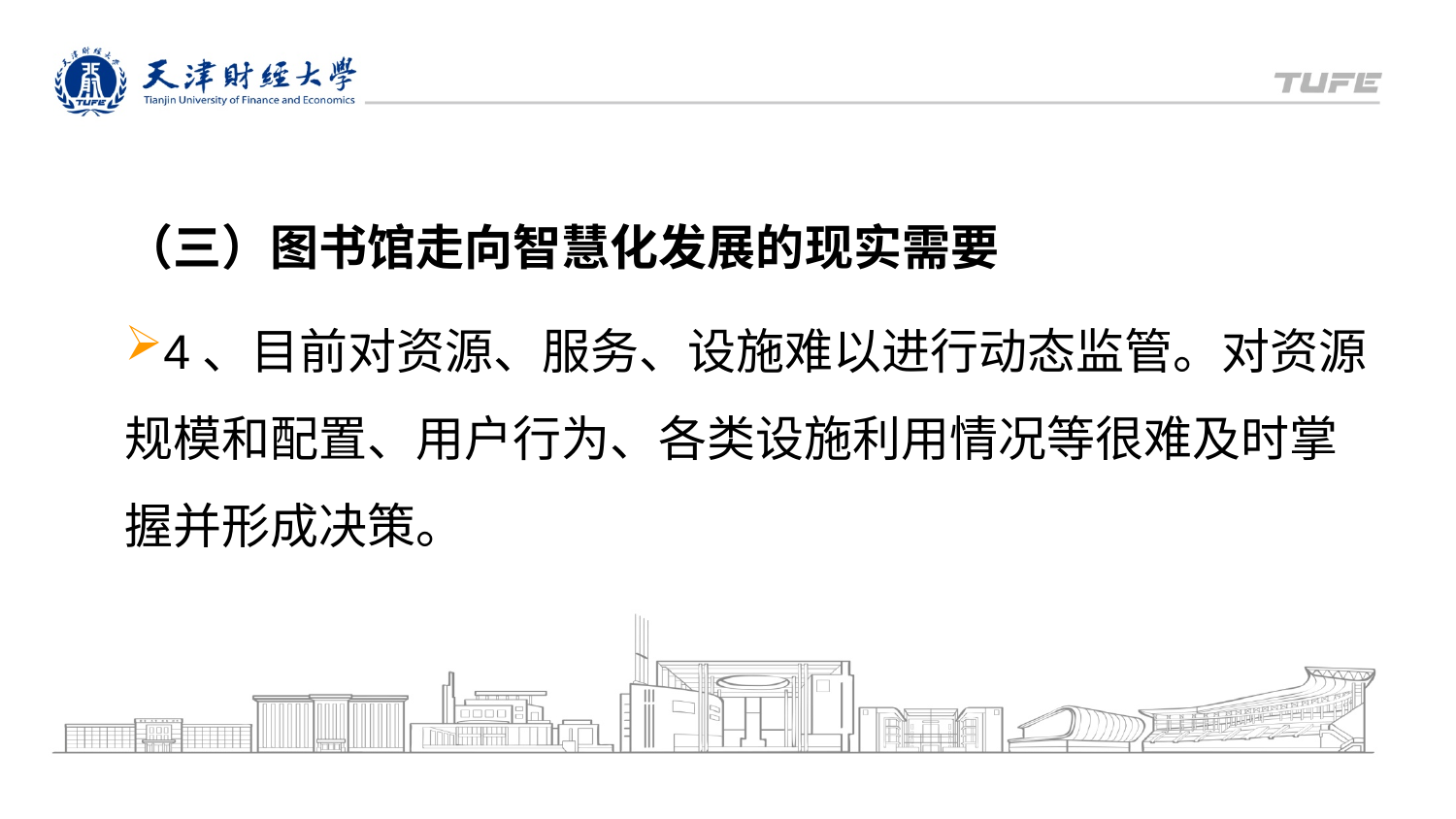

（三）图书馆走向智慧化发展的现实需要
4、目前对资源、服务、设施难以进行动态监管。对资源规模和配置、用户行为、各类设施利用情况等很难及时掌握并形成决策。
天津财经大学XX
XXXX年X月X日